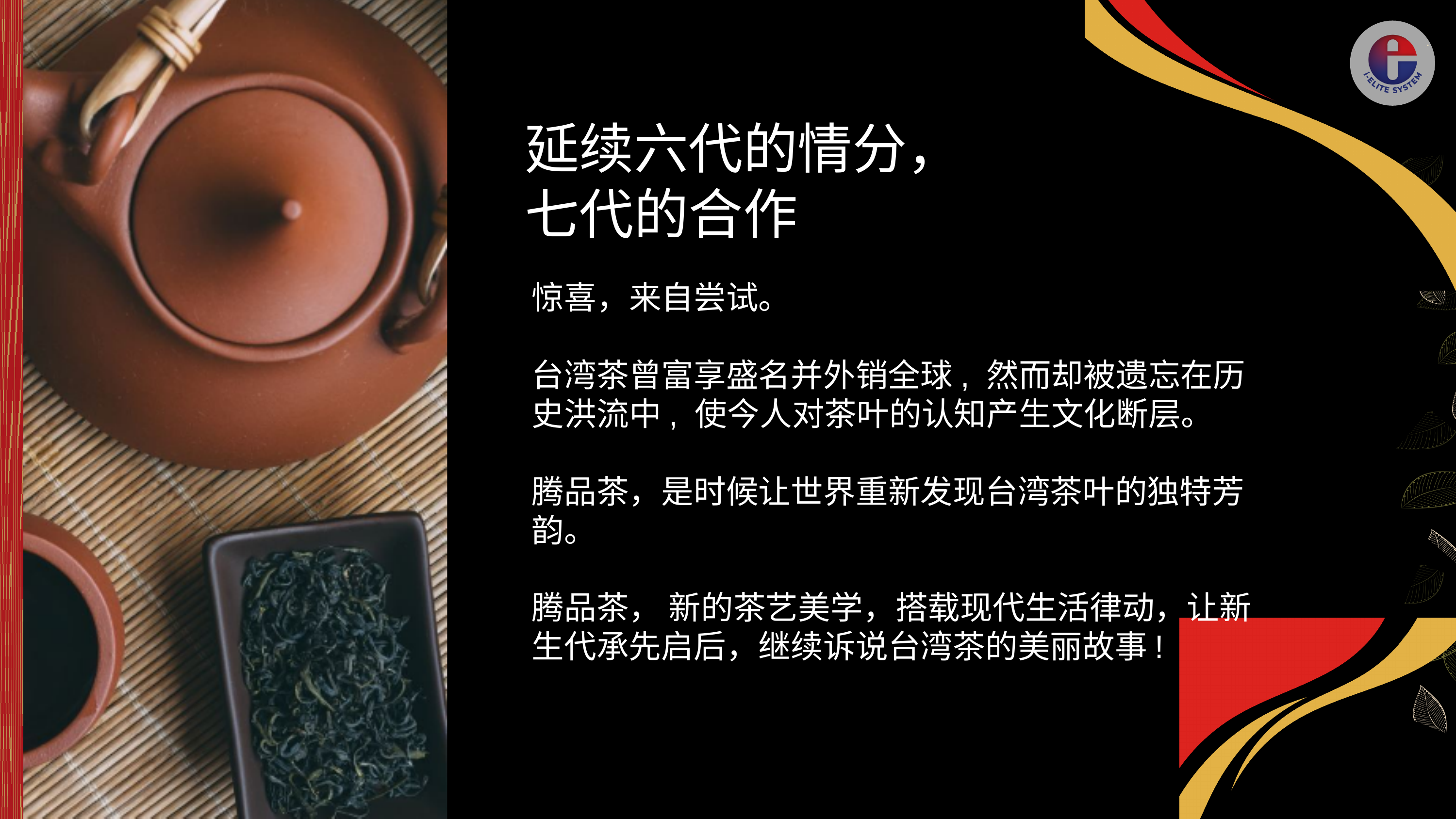

延续六代的情分，
七代的合作

惊喜，来自尝试。

台湾茶曾富享盛名并外销全球, 然而却被遗忘在历史洪流中, 使今人对茶叶的认知产生文化断层。

腾品茶，是时候让世界重新发现台湾茶叶的独特芳韵。

腾品茶， 新的茶艺美学，搭载现代生活律动，让新生代承先启后，继续诉说台湾茶的美丽故事!